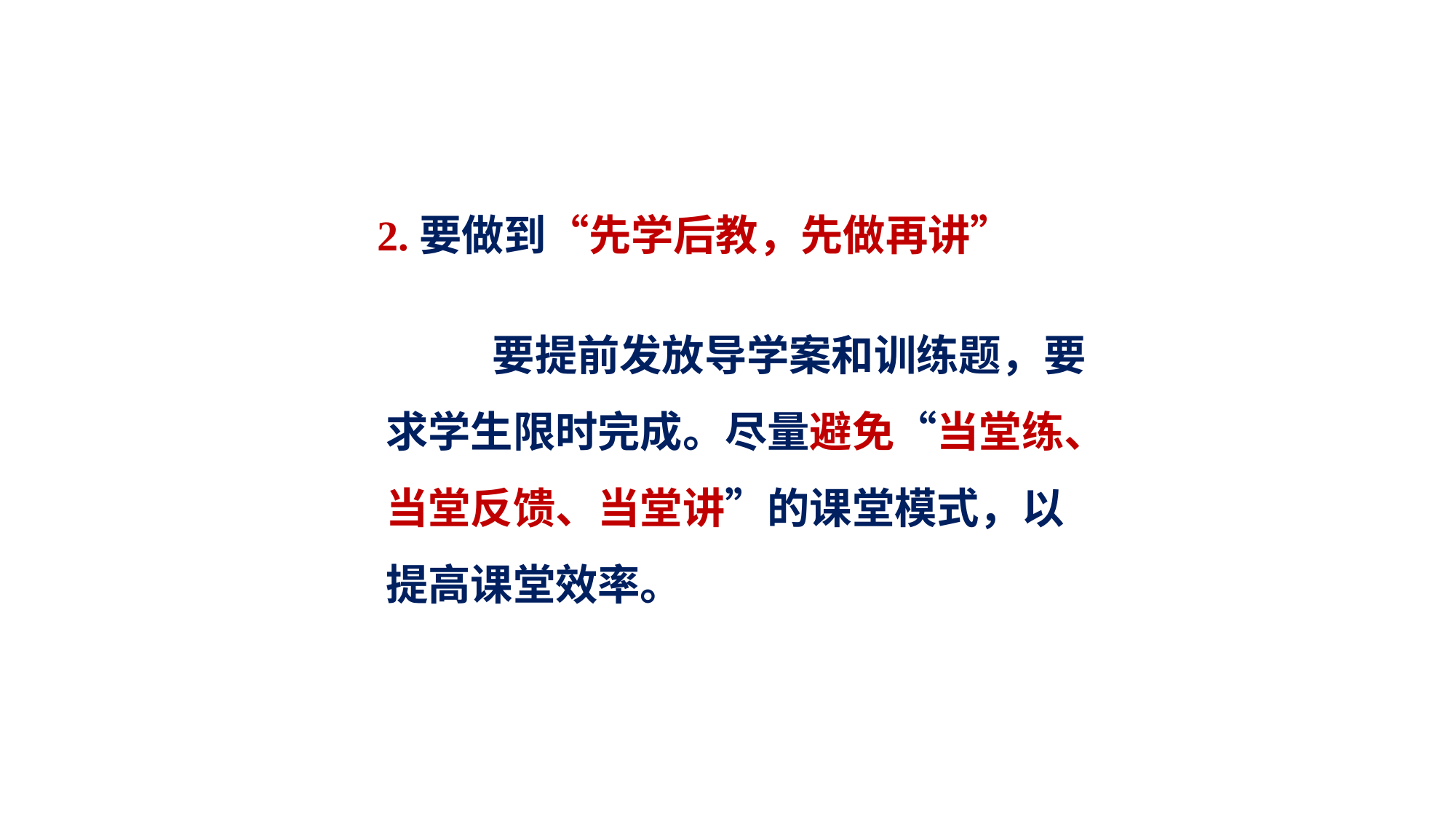

2.要做到“先学后教，先做再讲”
          要提前发放导学案和训练题，要求学生限时完成。尽量避免“当堂练、当堂反馈、当堂讲”的课堂模式，以提高课堂效率。